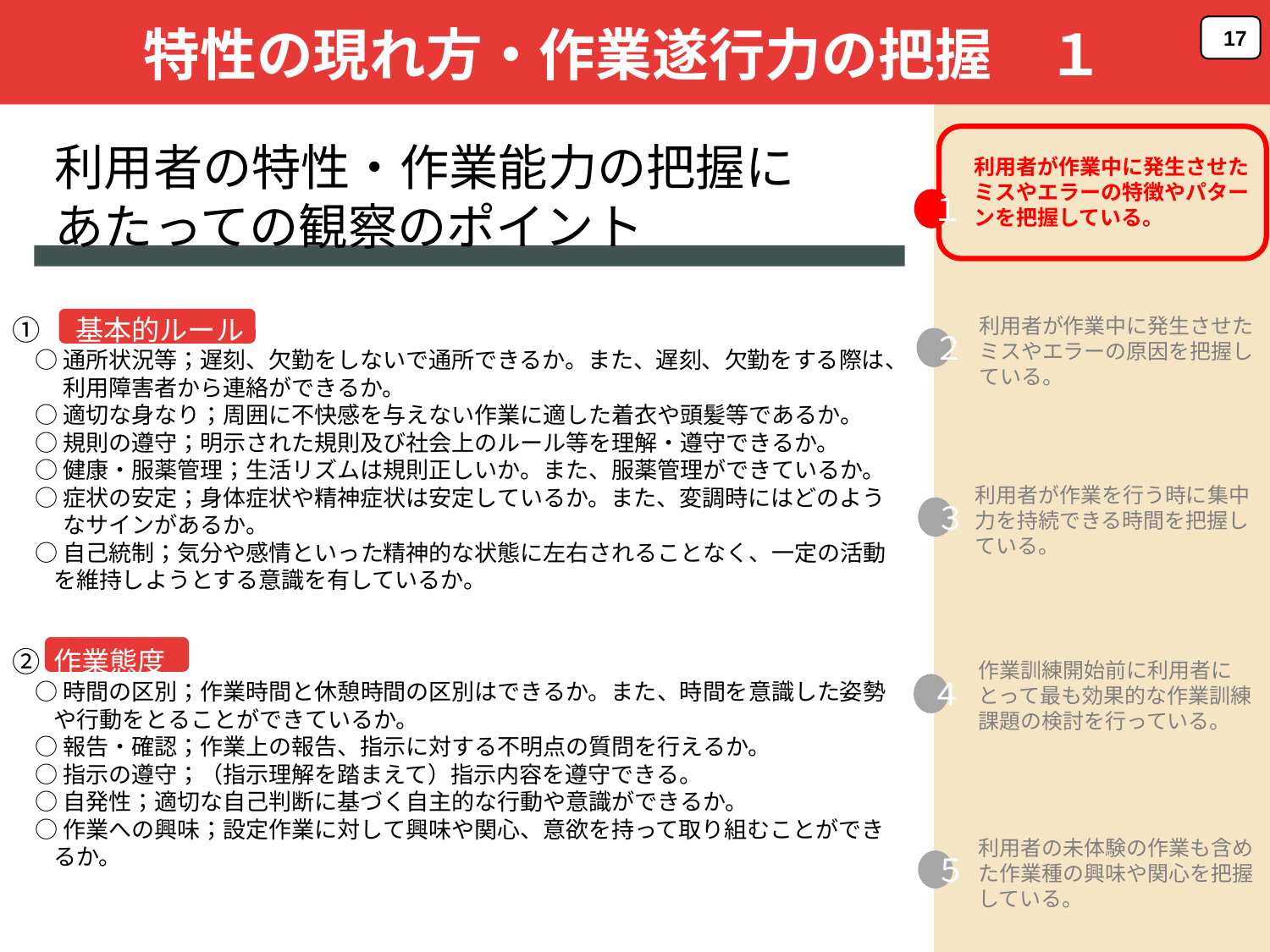

17
特性の現れ方・作業遂行力の把握　１

利用者の特性・作業能力の把握に
あたっての観察のポイント
利用者が作業中に発生させたミスやエラーの特徴やパターンを把握している。
１
２
３
４
５

①　基本的ルール
　○ 通所状況等；遅刻、欠勤をしないで通所できるか。また、遅刻、欠勤をする際は、
　　 利用障害者から連絡ができるか。
　○ 適切な身なり；周囲に不快感を与えない作業に適した着衣や頭髪等であるか。
　○ 規則の遵守；明示された規則及び社会上のルール等を理解・遵守できるか。
　○ 健康・服薬管理；生活リズムは規則正しいか。また、服薬管理ができているか。
　○ 症状の安定；身体症状や精神症状は安定しているか。また、変調時にはどのよう
　　 なサインがあるか。
　○ 自己統制；気分や感情といった精神的な状態に左右されることなく、一定の活動
       を維持しようとする意識を有しているか。

② 作業態度
　○ 時間の区別；作業時間と休憩時間の区別はできるか。また、時間を意識した姿勢
       や行動をとることができているか。
　○ 報告・確認；作業上の報告、指示に対する不明点の質問を行えるか。
　○ 指示の遵守；（指示理解を踏まえて）指示内容を遵守できる。
　○ 自発性；適切な自己判断に基づく自主的な行動や意識ができるか。
　○ 作業への興味；設定作業に対して興味や関心、意欲を持って取り組むことができ
       るか。
利用者が作業中に発生させたミスやエラーの原因を把握している。

利用者が作業を行う時に集中力を持続できる時間を把握している。

作業訓練開始前に利用者にとって最も効果的な作業訓練課題の検討を行っている。
利用者の未体験の作業も含めた作業種の興味や関心を把握している。